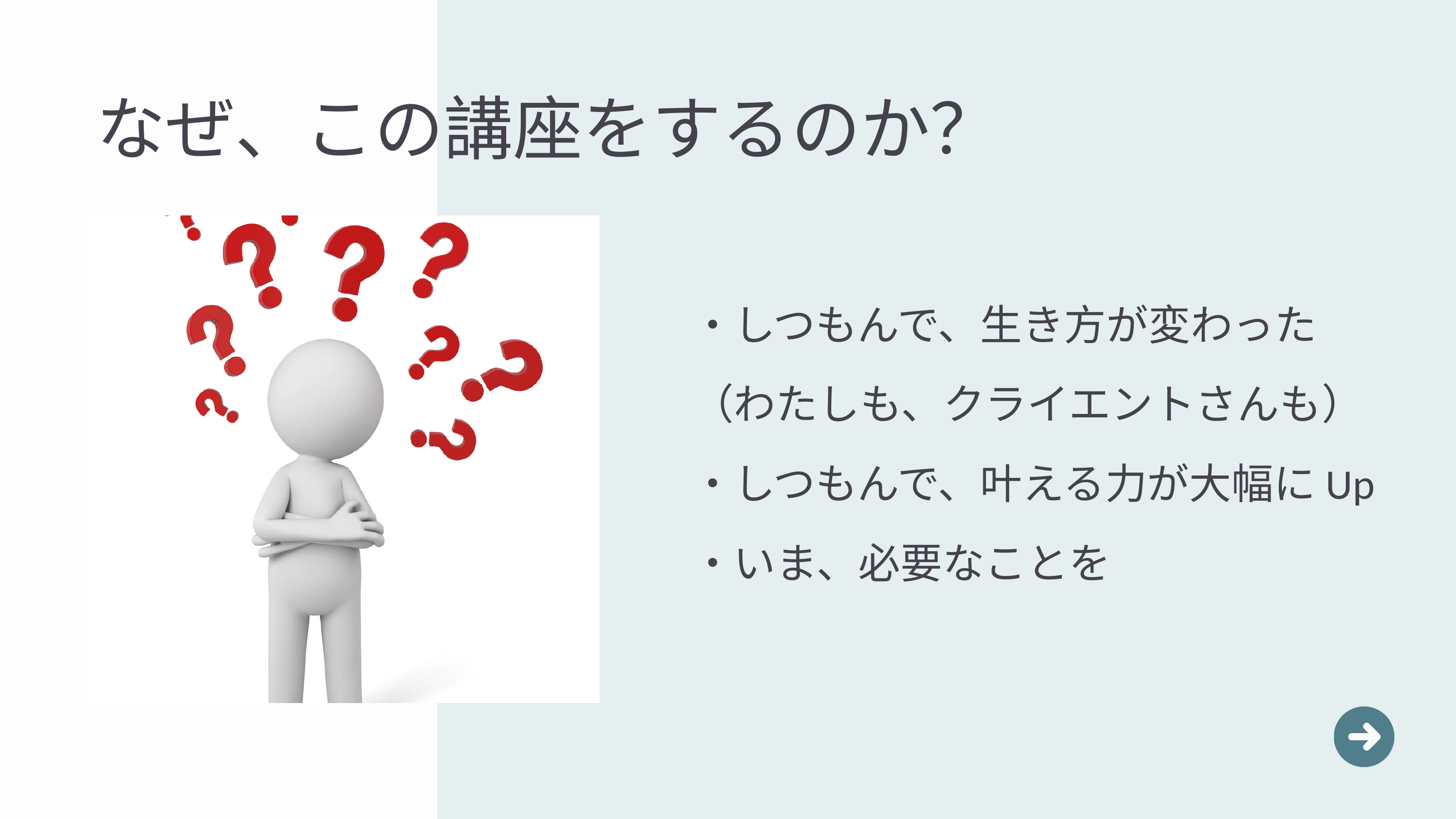

なぜ、この講座をするのか？

・しつもんで、生き方が変わった
（わたしも、クライエントさんも）
・しつもんで、叶える力が大幅にUp
・いま、必要なことを